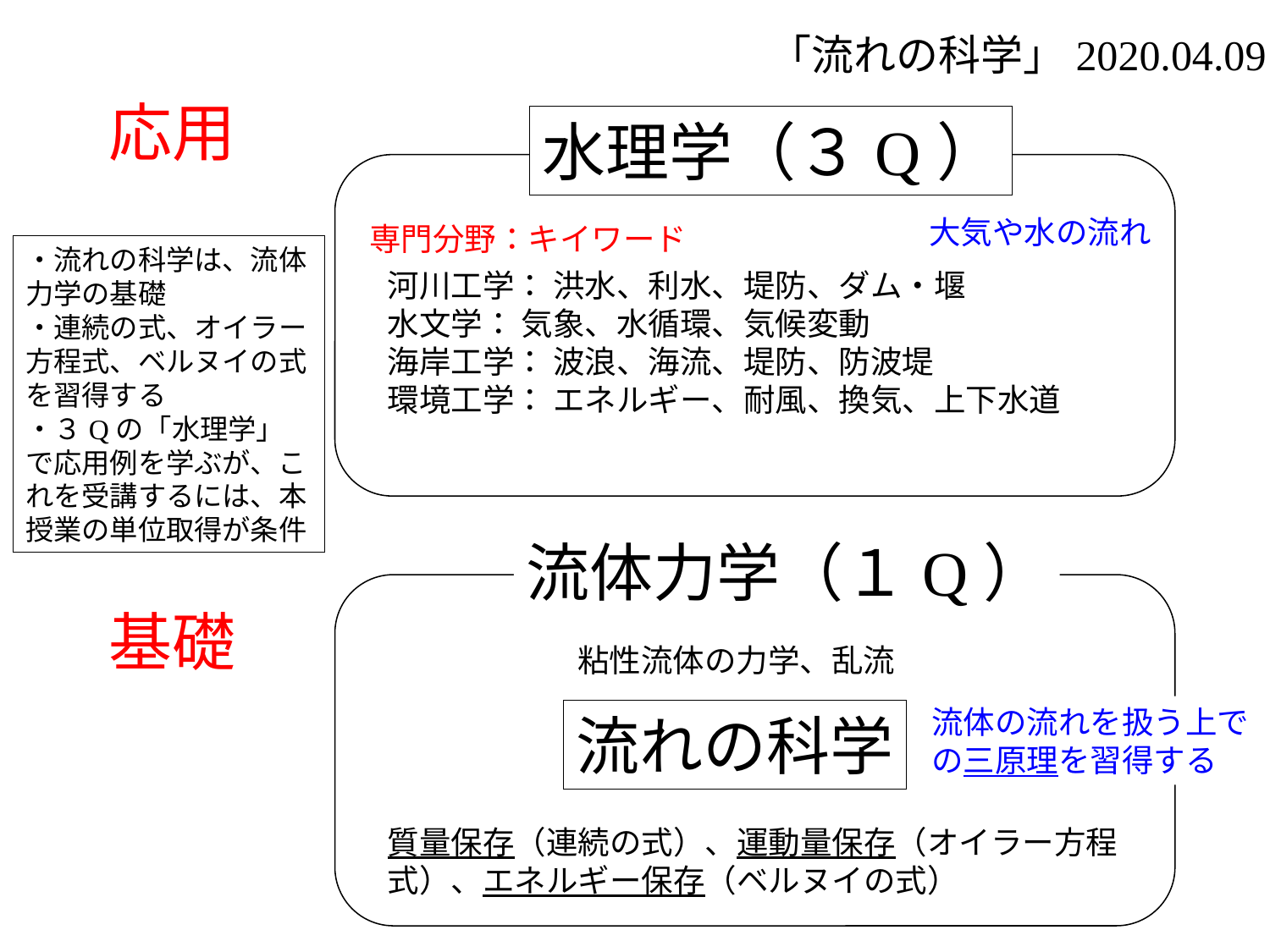

「流れの科学」2020.04.09
応用
水理学（３Q）

大気や水の流れ
専門分野：キイワード
・流れの科学は、流体力学の基礎
・連続の式、オイラー方程式、ベルヌイの式を習得する
・３Qの「水理学」で応用例を学ぶが、これを受講するには、本授業の単位取得が条件
河川工学： 洪水、利水、堤防、ダム・堰
水文学： 気象、水循環、気候変動
海岸工学： 波浪、海流、堤防、防波堤
環境工学： エネルギー、耐風、換気、上下水道
流体力学（１Q）

基礎
粘性流体の力学、乱流
流体の流れを扱う上での三原理を習得する
流れの科学
質量保存（連続の式）、運動量保存（オイラー方程式）、エネルギー保存（ベルヌイの式）